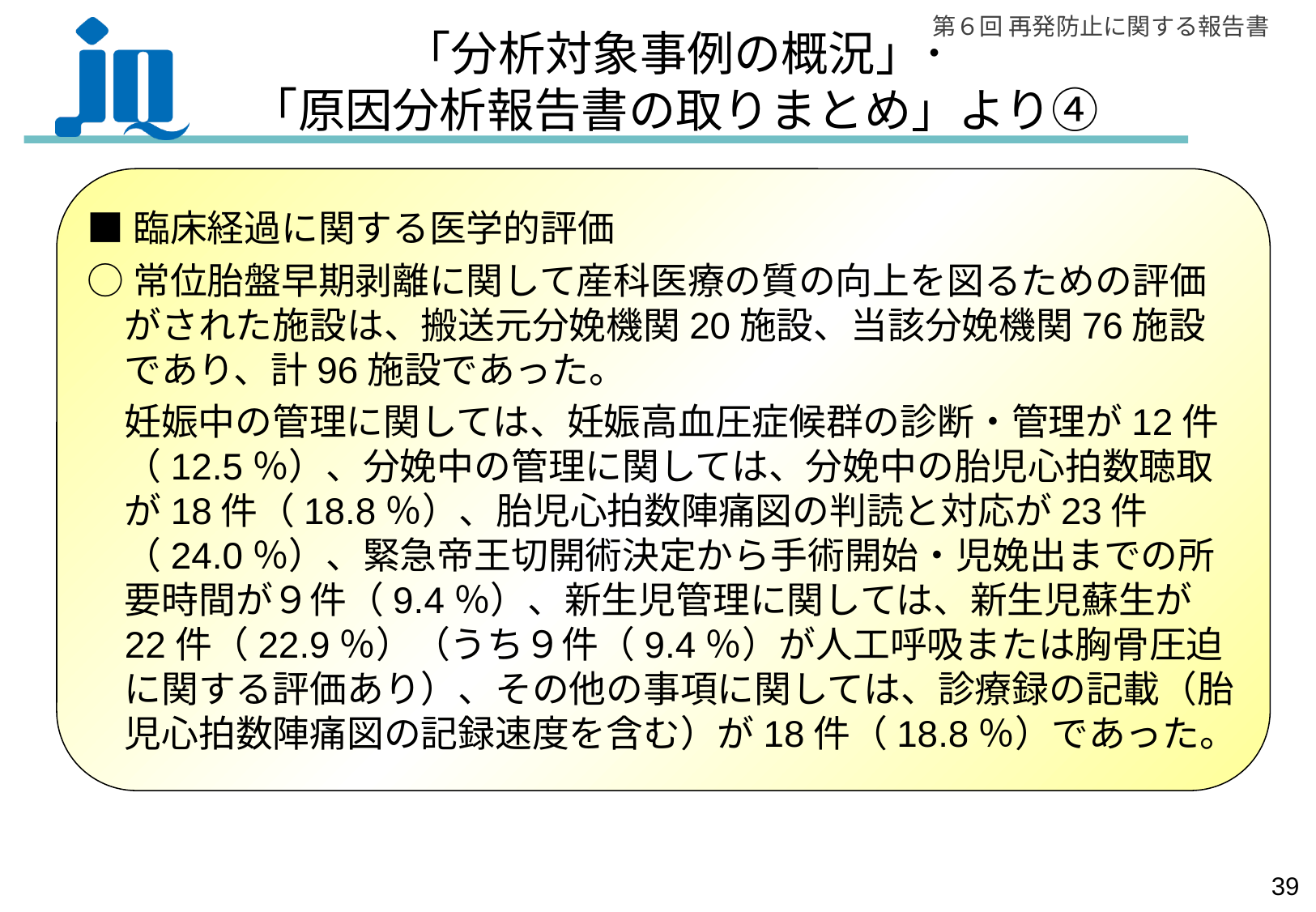

# 「分析対象事例の概況」･ 「原因分析報告書の取りまとめ」より④

■臨床経過に関する医学的評価
○常位胎盤早期剥離に関して産科医療の質の向上を図るための評価がされた施設は、搬送元分娩機関20施設、当該分娩機関76施設であり、計96施設であった。
　妊娠中の管理に関しては、妊娠高血圧症候群の診断・管理が12件（12.5％）、分娩中の管理に関しては、分娩中の胎児心拍数聴取が18件（18.8％）、胎児心拍数陣痛図の判読と対応が23件（24.0％）、緊急帝王切開術決定から手術開始・児娩出までの所要時間が９件（9.4％）、新生児管理に関しては、新生児蘇生が22件（22.9％）（うち９件（9.4％）が人工呼吸または胸骨圧迫に関する評価あり）、その他の事項に関しては、診療録の記載（胎児心拍数陣痛図の記録速度を含む）が18件（18.8％）であった。

39